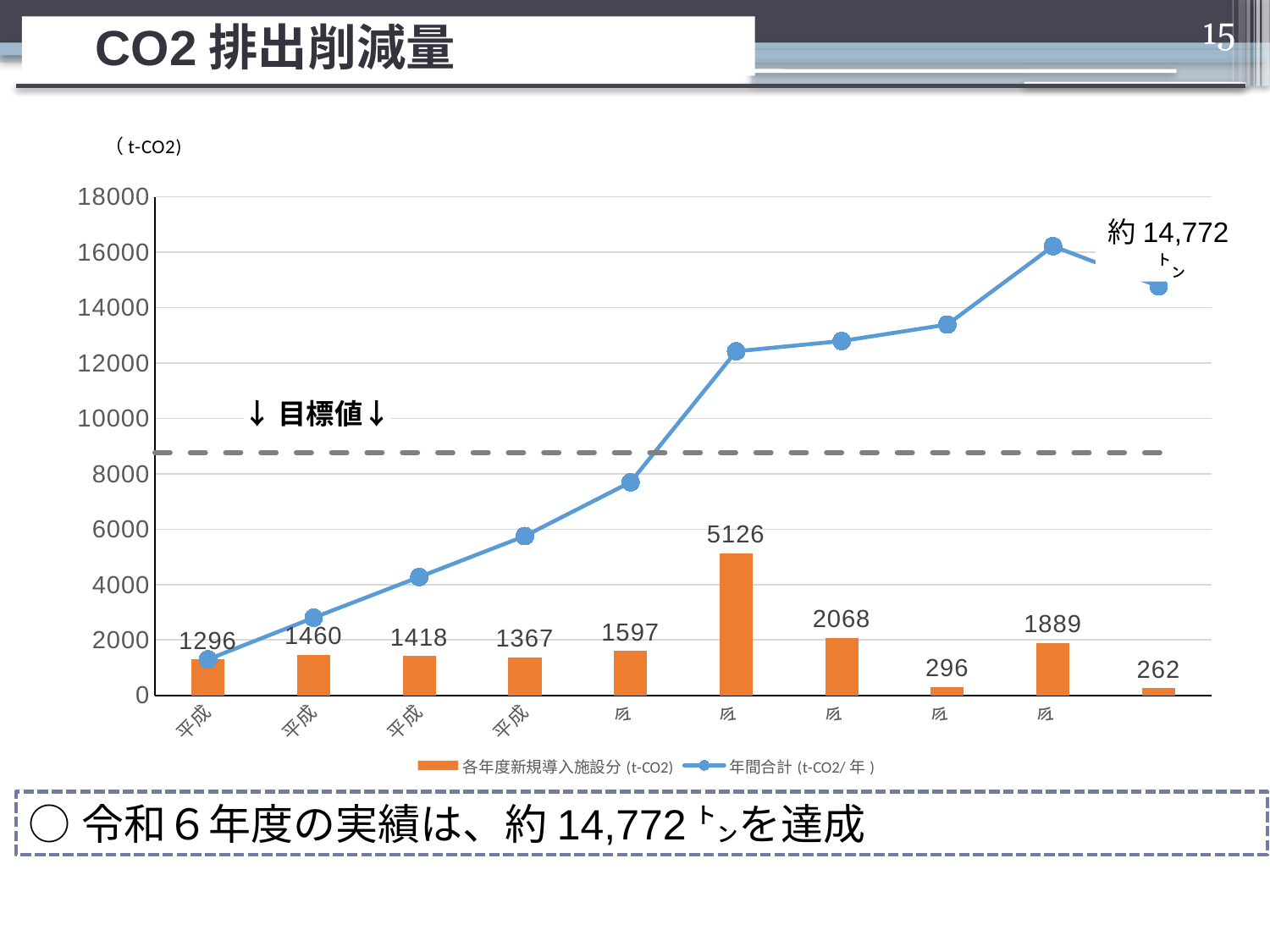

15
　CO2排出削減量

### Chart

| Category | 各年度新規導入施設分(t-CO2) | 年間合計(t-CO2/年) |
|---|---|---|
| 平成27年度 | 1296.0 | 1296.0 |
| 平成28年度 | 1460.0 | 2801.0 |
| 平成29年度 | 1418.0 | 4272.0 |
| 平成30年度 | 1367.0 | 5752.0 |
| 令和元年度 | 1597.0 | 7695.0 |
| 令和２年度 | 5126.0 | 12424.0 |
| 令和３年度 | 2068.0 | 12795.0 |
| 令和４年度 | 296.0 | 13391.0 |
| 令和５年度 | 1889.0 | 16220.0 |
約14,772㌧
↓目標値↓

○令和６年度の実績は、約14,772㌧を達成